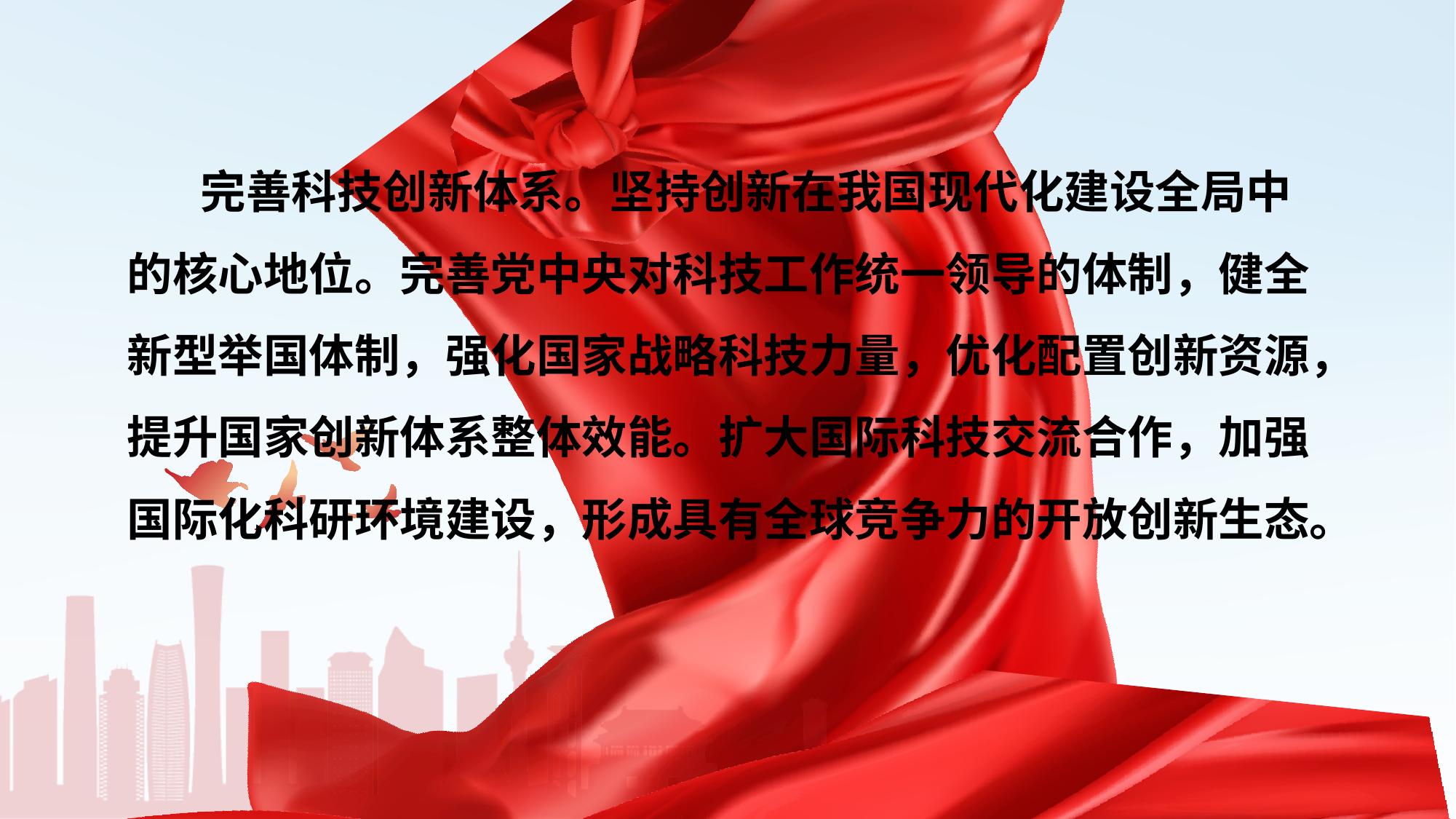

完善科技创新体系。坚持创新在我国现代化建设全局中的核心地位。完善党中央对科技工作统一领导的体制，健全新型举国体制，强化国家战略科技力量，优化配置创新资源，提升国家创新体系整体效能。扩大国际科技交流合作，加强国际化科研环境建设，形成具有全球竞争力的开放创新生态。